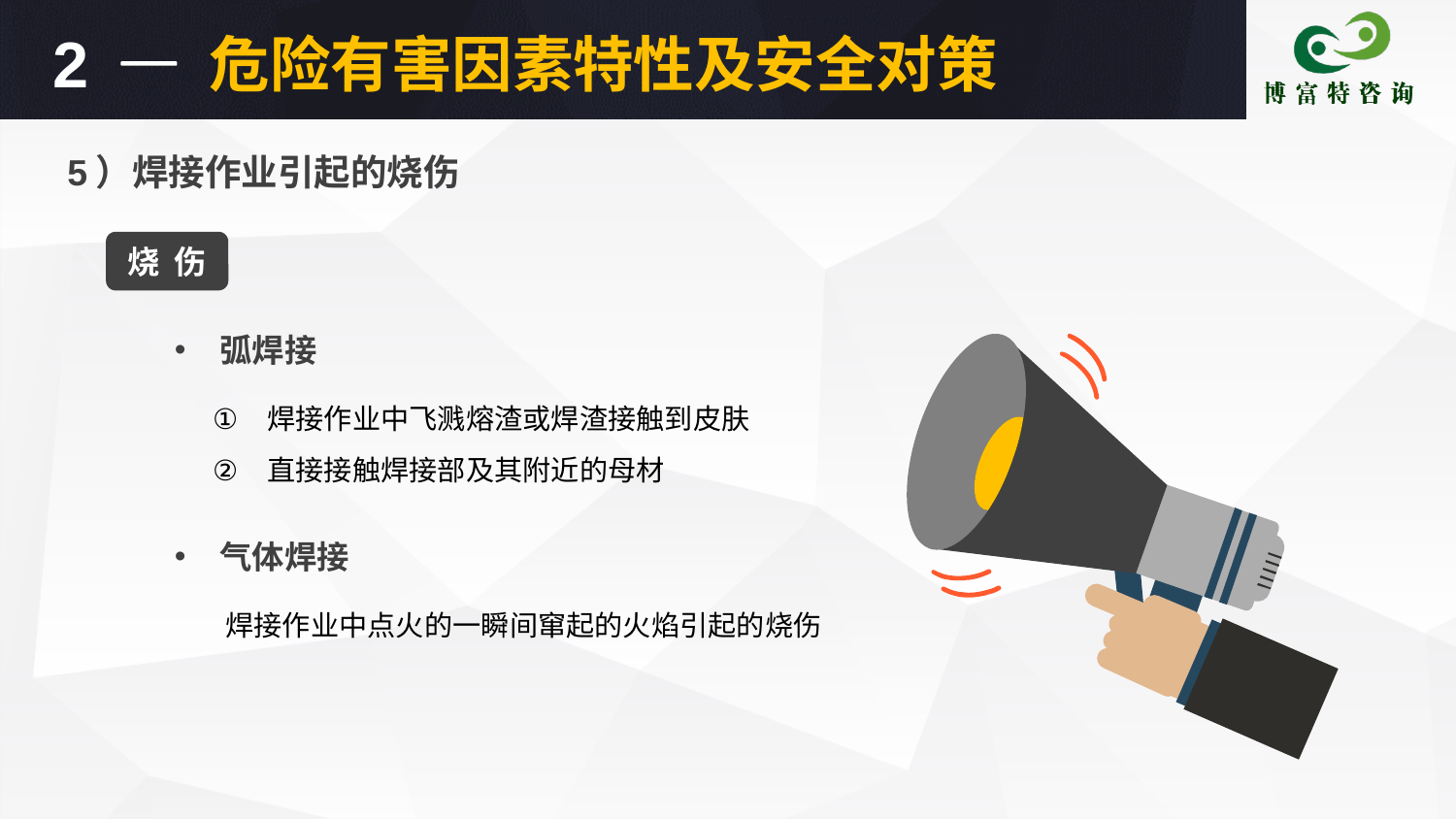

2
危险有害因素特性及安全对策

5）焊接作业引起的烧伤
烧  伤
弧焊接

焊接作业中飞溅熔渣或焊渣接触到皮肤
直接接触焊接部及其附近的母材
气体焊接
 焊接作业中点火的一瞬间窜起的火焰引起的烧伤